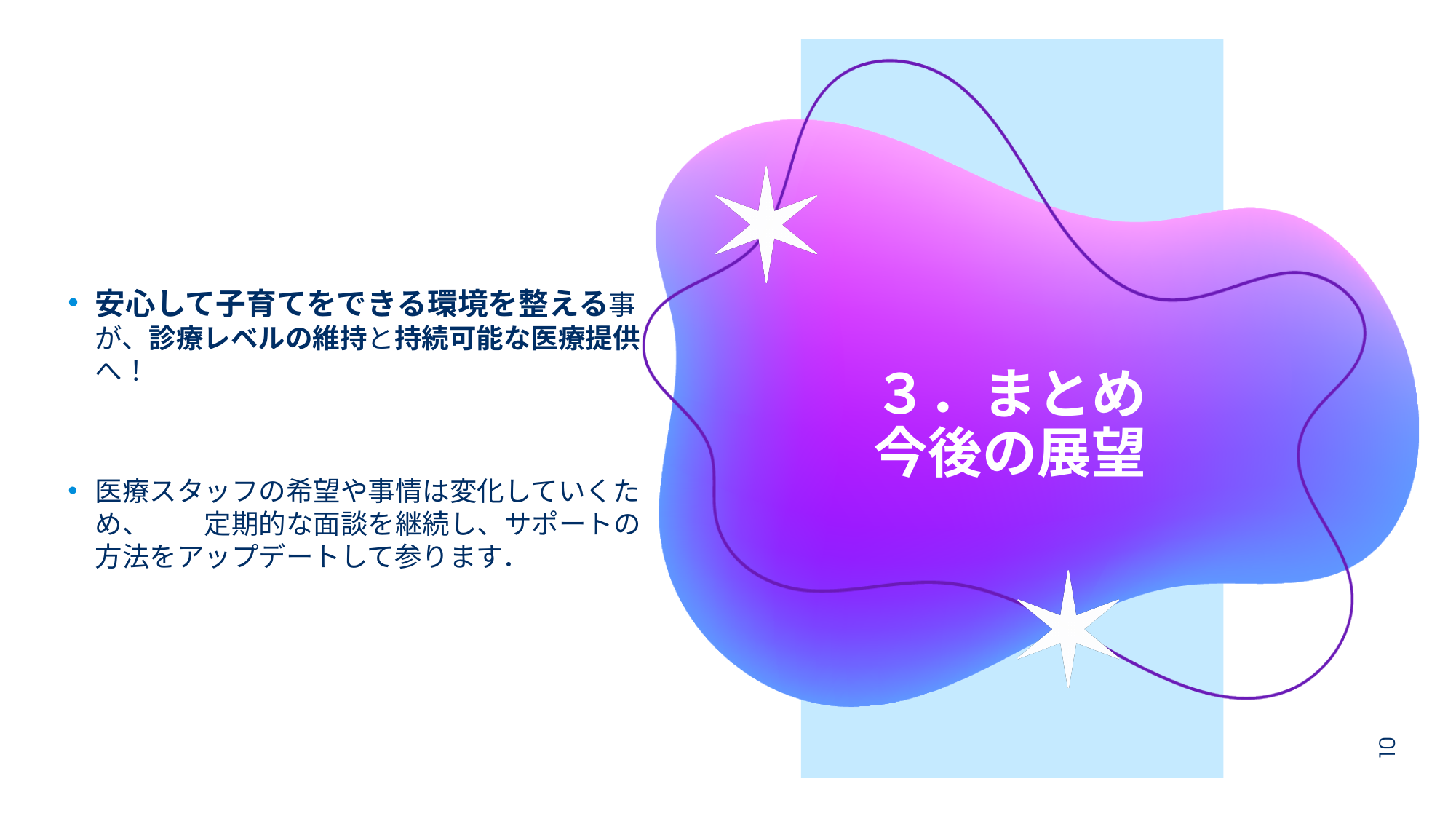

安心して子育てをできる環境を整える事が、診療レベルの維持と持続可能な医療提供へ！

医療スタッフの希望や事情は変化していくため、　　定期的な面談を継続し、サポートの方法をアップデートして参ります．
# ３．まとめ 今後の展望
10